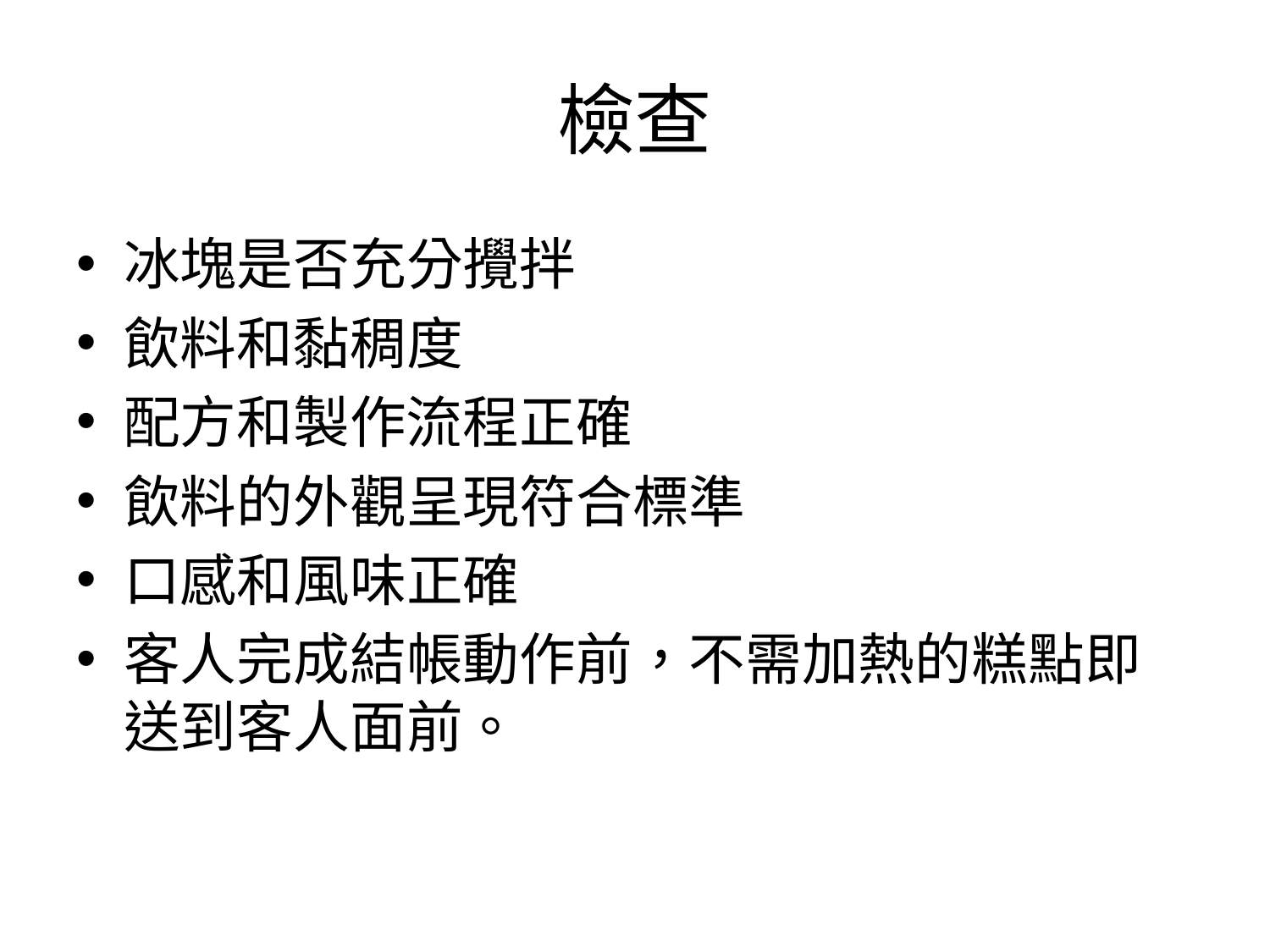

# 檢查
冰塊是否充分攪拌
飲料和黏稠度
配方和製作流程正確
飲料的外觀呈現符合標準
口感和風味正確
客人完成結帳動作前，不需加熱的糕點即送到客人面前。